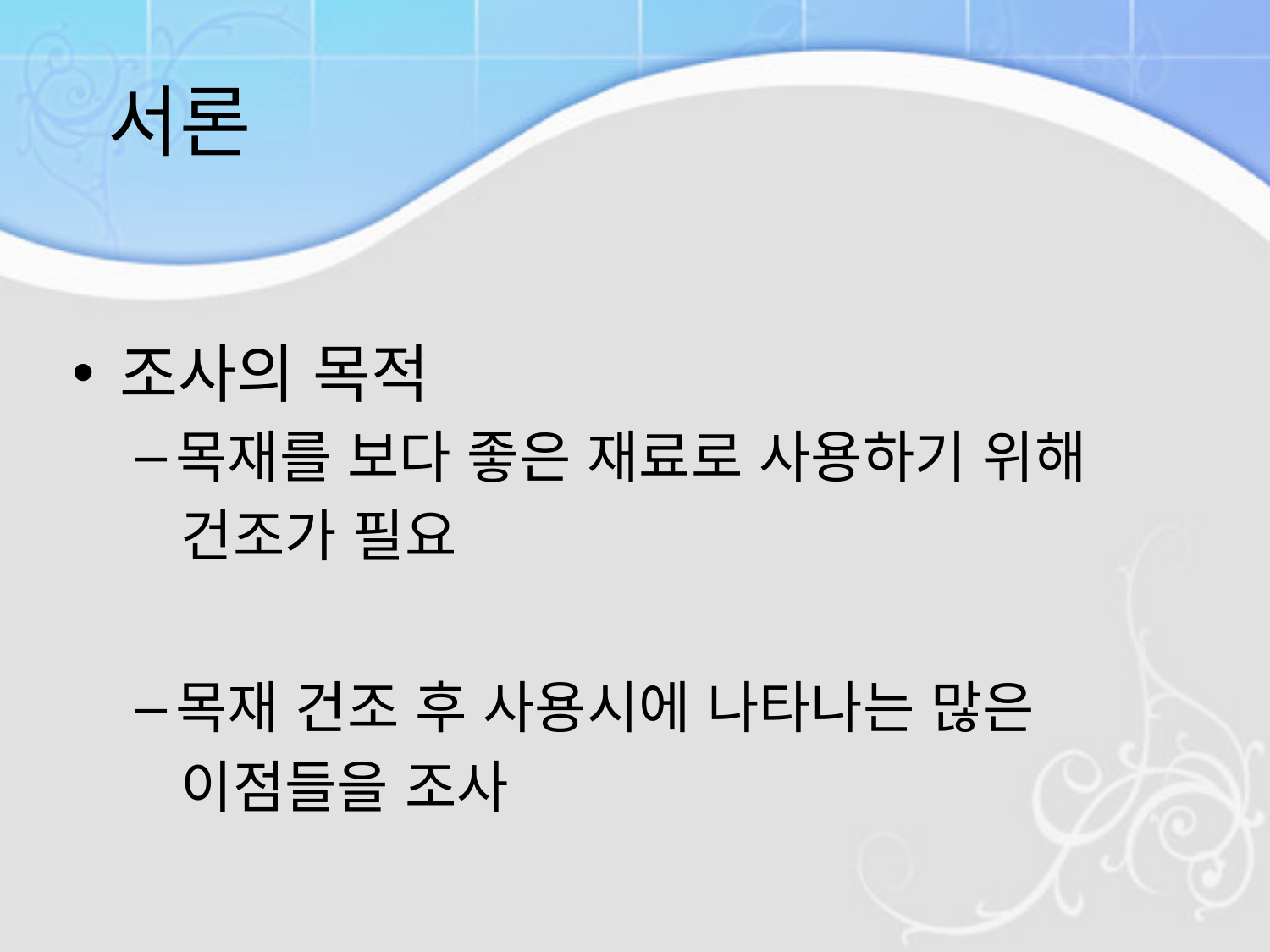

서론
조사의 목적
목재를 보다 좋은 재료로 사용하기 위해
  건조가 필요

목재 건조 후 사용시에 나타나는 많은
  이점들을 조사